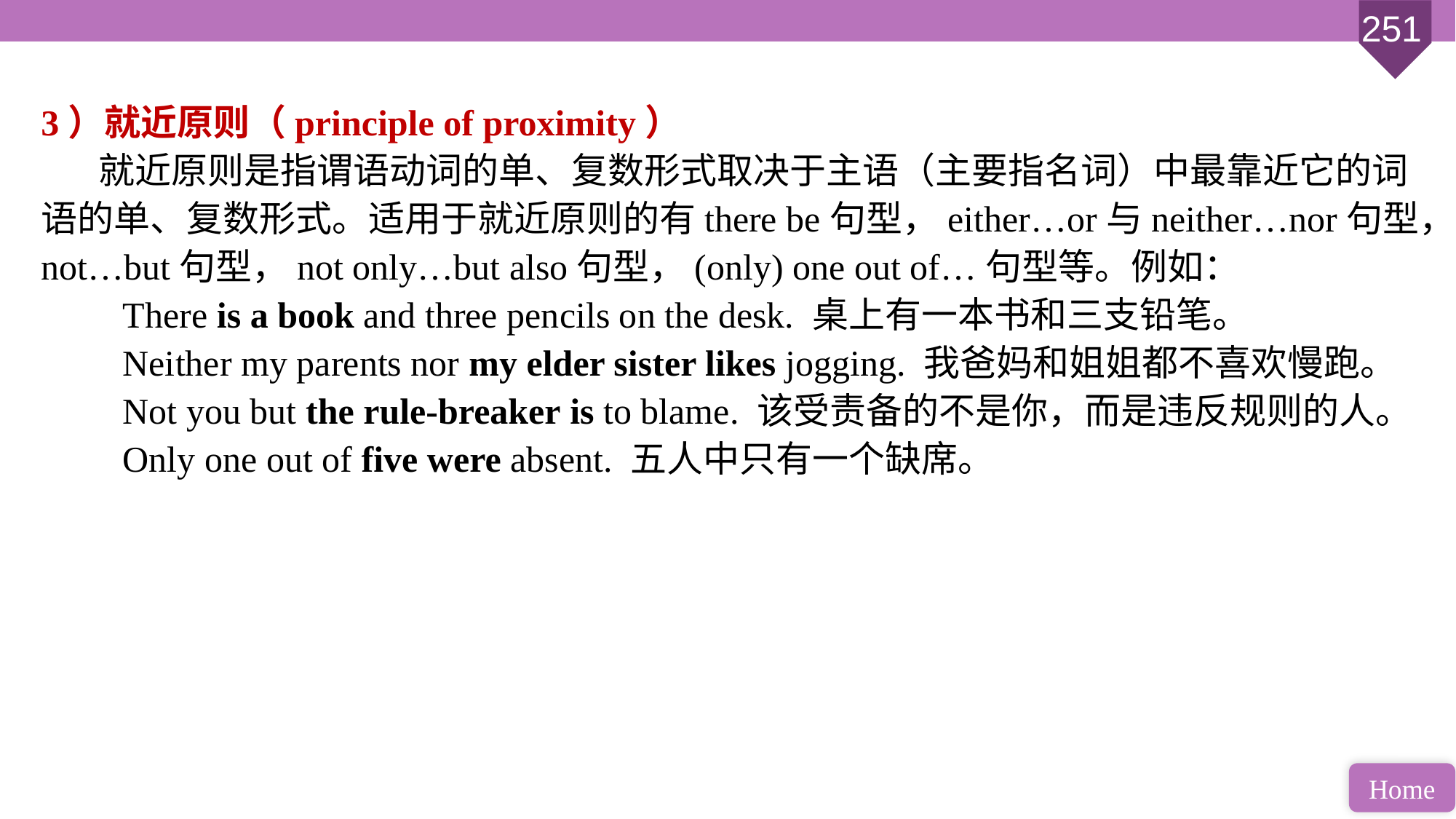

3）就近原则（principle of proximity）
      就近原则是指谓语动词的单、复数形式取决于主语（主要指名词）中最靠近它的词语的单、复数形式。适用于就近原则的有there be句型，either…or与neither…nor句型，not…but句型，not only…but also句型，(only) one out of…句型等。例如：
         There is a book and three pencils on the desk. 桌上有一本书和三支铅笔。
         Neither my parents nor my elder sister likes jogging. 我爸妈和姐姐都不喜欢慢跑。
         Not you but the rule-breaker is to blame. 该受责备的不是你，而是违反规则的人。
         Only one out of five were absent. 五人中只有一个缺席。